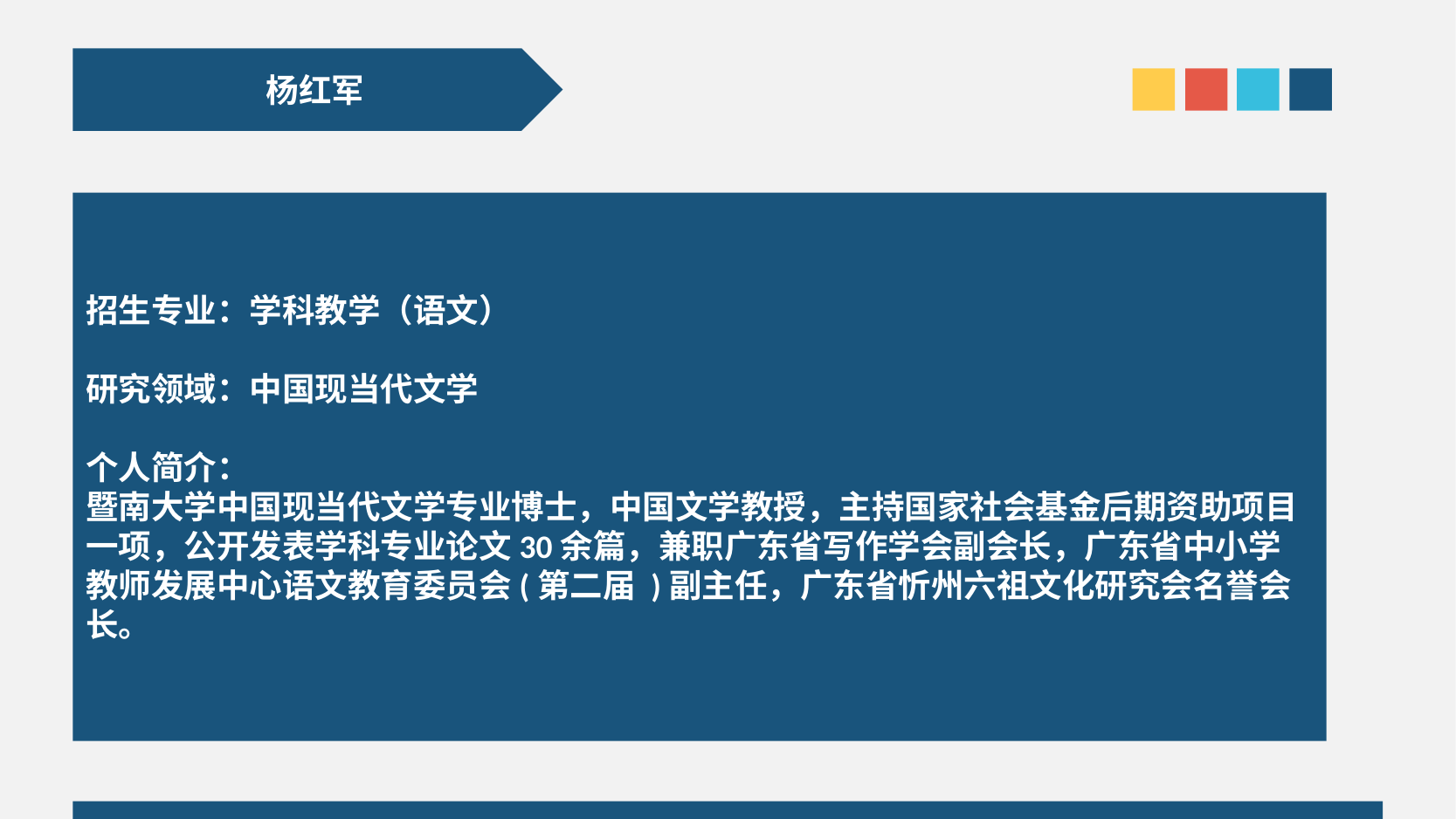

杨红军

招生专业：学科教学（语文）

研究领域：中国现当代文学

个人简介：
暨南大学中国现当代文学专业博士，中国文学教授，主持国家社会基金后期资助项目一项，公开发表学科专业论文30余篇，兼职广东省写作学会副会长，广东省中小学教师发展中心语文教育委员会(第二届 )副主任，广东省忻州六祖文化研究会名誉会长。